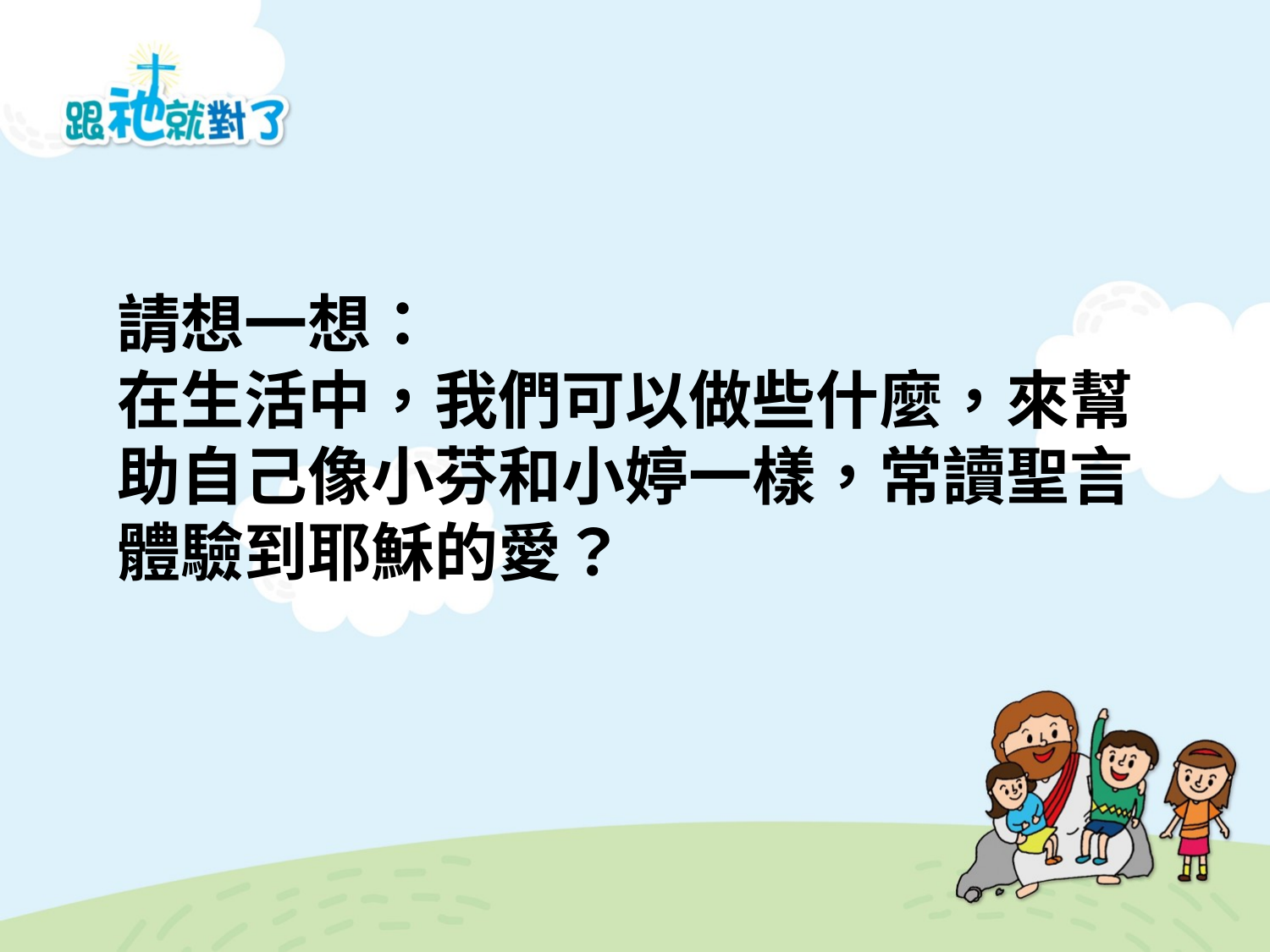

請想一想：
在生活中，我們可以做些什麼，來幫助自己像小芬和小婷一樣，常讀聖言體驗到耶穌的愛？